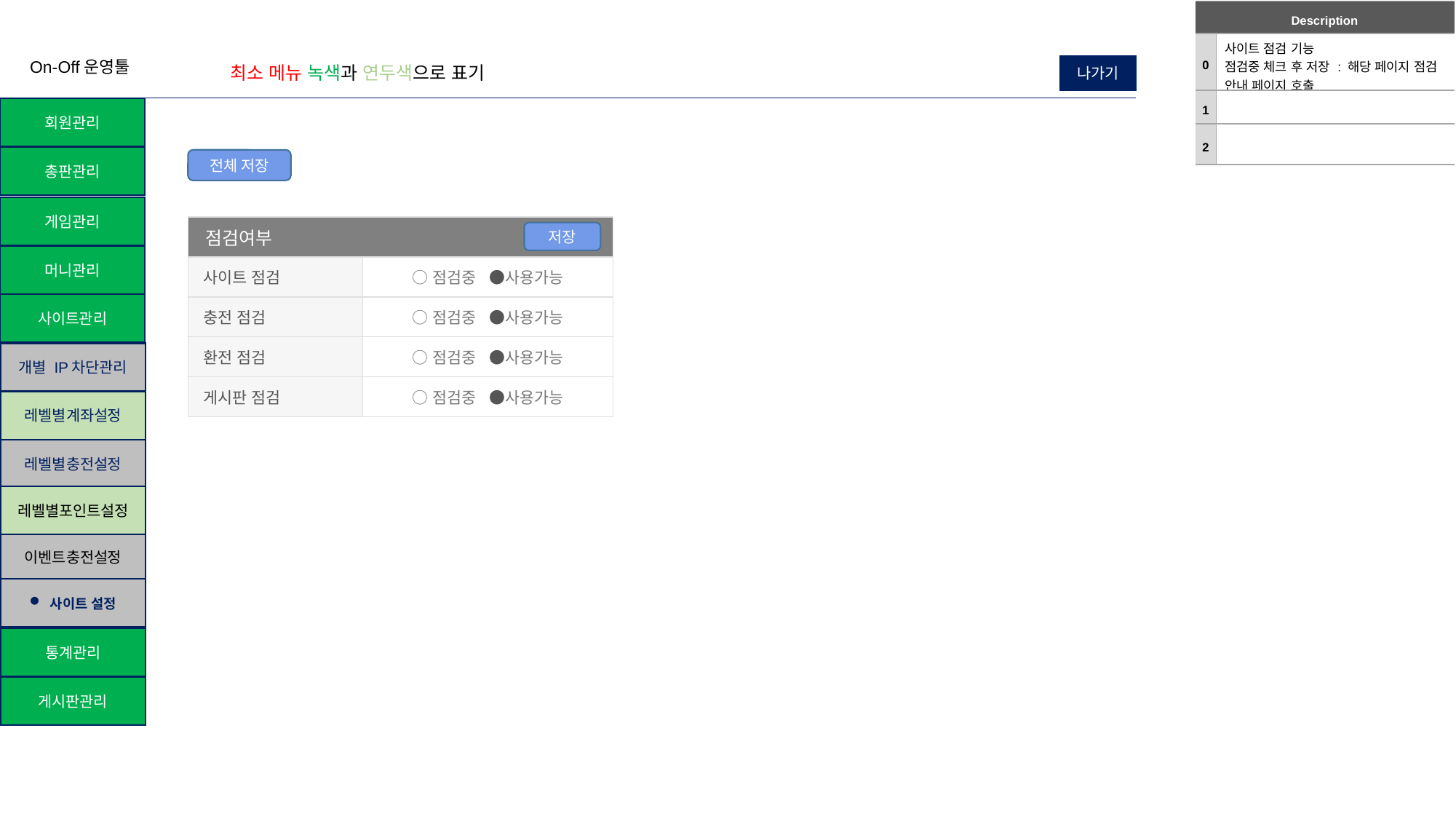

| Description |  |
| --- | --- |
| 0 | 사이트 점검 기능 점검중 체크 후 저장 : 해당 페이지 점검 안내 페이지 호출 |
| 1 |  |
| 2 |  |
On-Off운영툴
나가기
최소 메뉴 녹색과 연두색으로 표기
회원관리
총판관리
전체 저장
게임관리
| 점검여부 |  |
| --- | --- |
| 사이트 점검 | ○점검중   ●사용가능 |
| 충전 점검 | ○점검중   ●사용가능 |
| 환전 점검 | ○점검중   ●사용가능 |
| 게시판 점검 | ○점검중   ●사용가능 |
저장
머니관리
사이트관리
개별 IP차단관리
레벨별계좌설정
레벨별충전설정
레벨별포인트설정
이벤트충전설정
사이트 설정
통계관리
게시판관리